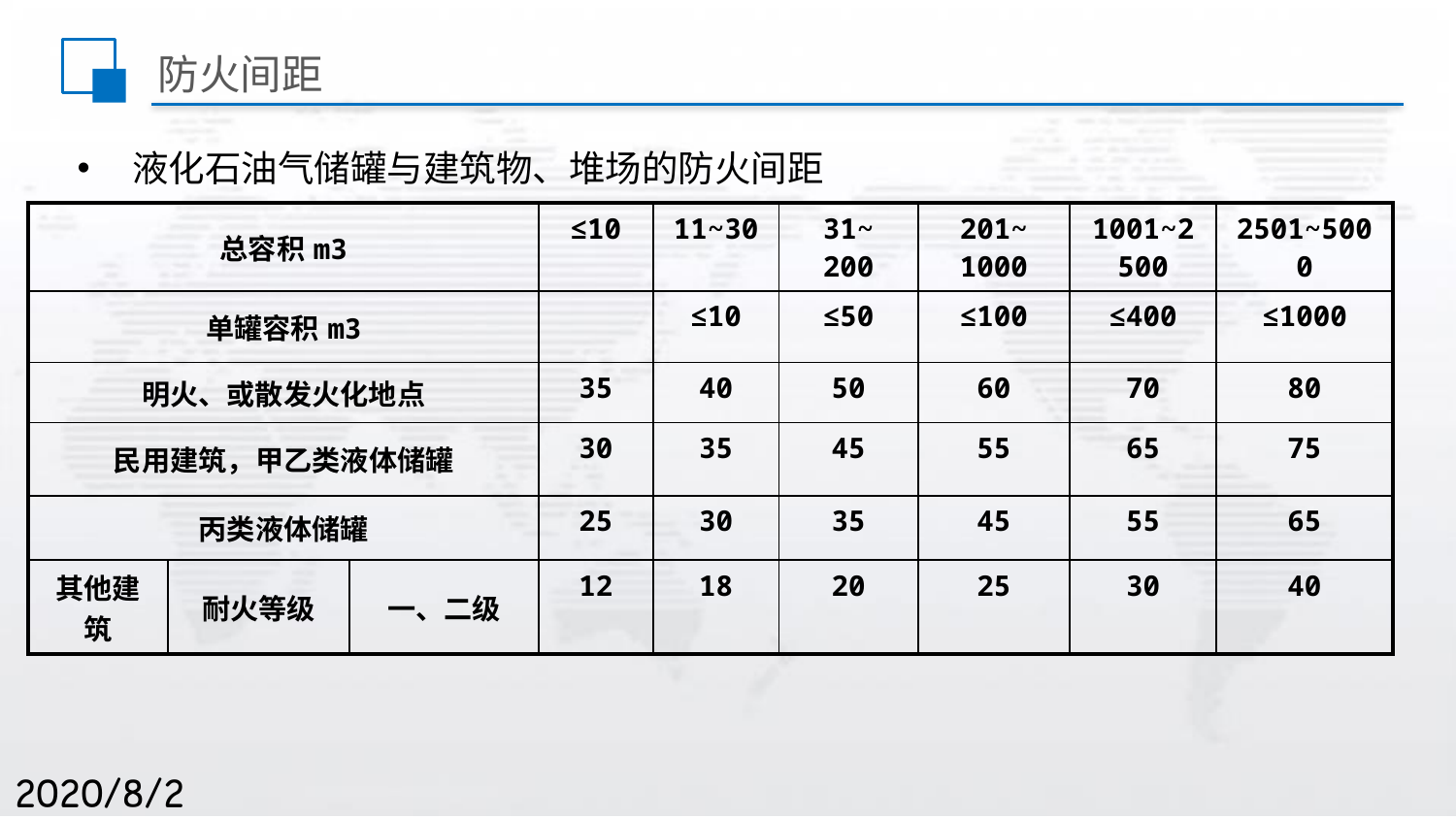

# 防火间距
液化石油气储罐与建筑物、堆场的防火间距
| 总容积m3 |  |  | ≤10 | 11~30 | 31~ 200 | 201~ 1000 | 1001~2500 | 2501~5000 |
| --- | --- | --- | --- | --- | --- | --- | --- | --- |
| 单罐容积m3 |  |  |  | ≤10 | ≤50 | ≤100 | ≤400 | ≤1000 |
| 明火、或散发火化地点 |  |  | 35 | 40 | 50 | 60 | 70 | 80 |
| 民用建筑，甲乙类液体储罐 |  |  | 30 | 35 | 45 | 55 | 65 | 75 |
| 丙类液体储罐 |  |  | 25 | 30 | 35 | 45 | 55 | 65 |
| 其他建筑 | 耐火等级 | 一、二级 | 12 | 18 | 20 | 25 | 30 | 40 |
2020/8/2